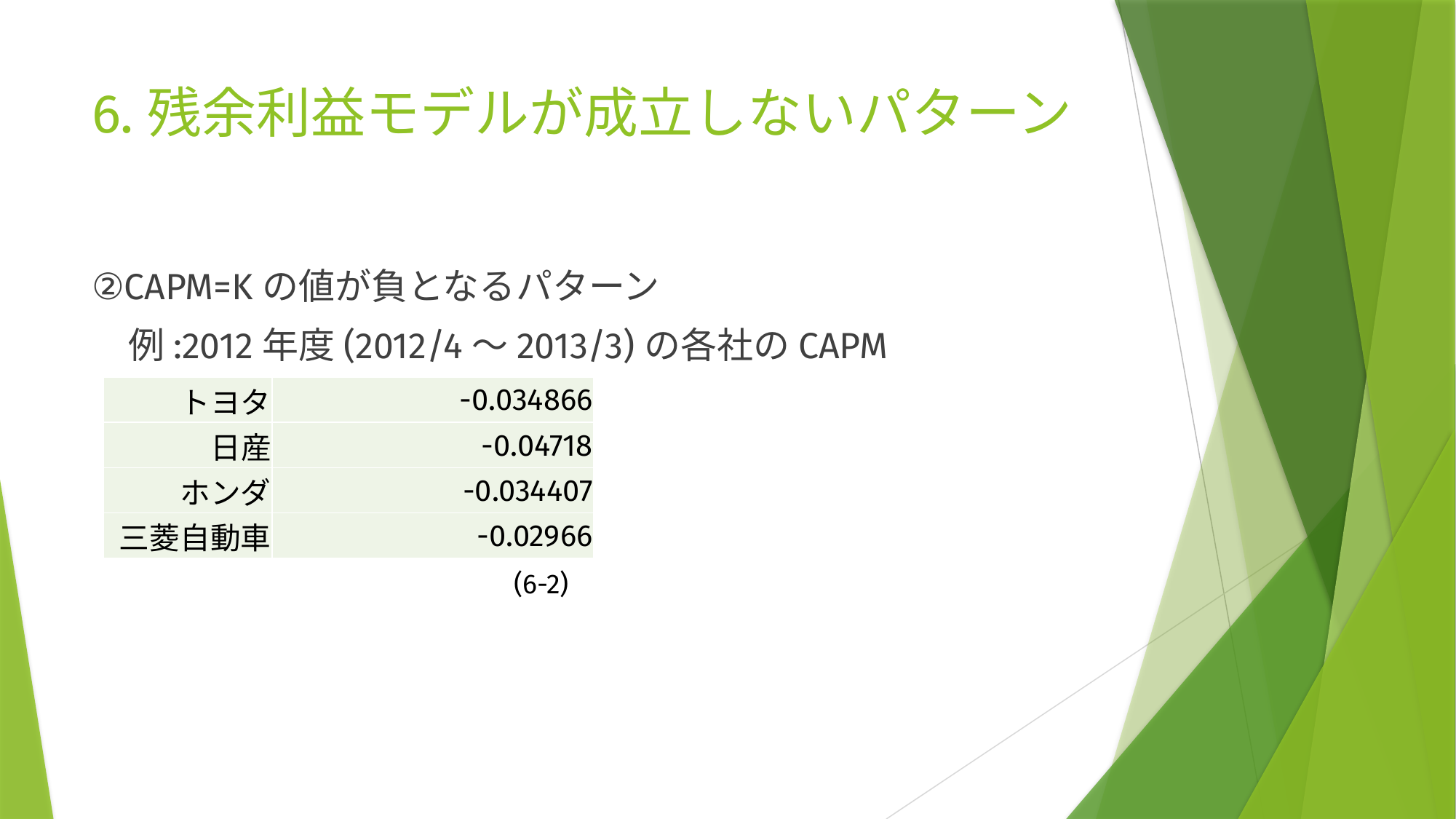

# 6.残余利益モデルが成立しないパターン
②CAPM=Kの値が負となるパターン
　例:2012年度(2012/4～2013/3)の各社のCAPM

| トヨタ | -0.034866 |
| --- | --- |
| 日産 | -0.04718 |
| ホンダ | -0.034407 |
| 三菱自動車 | -0.02966 |
(6-2)